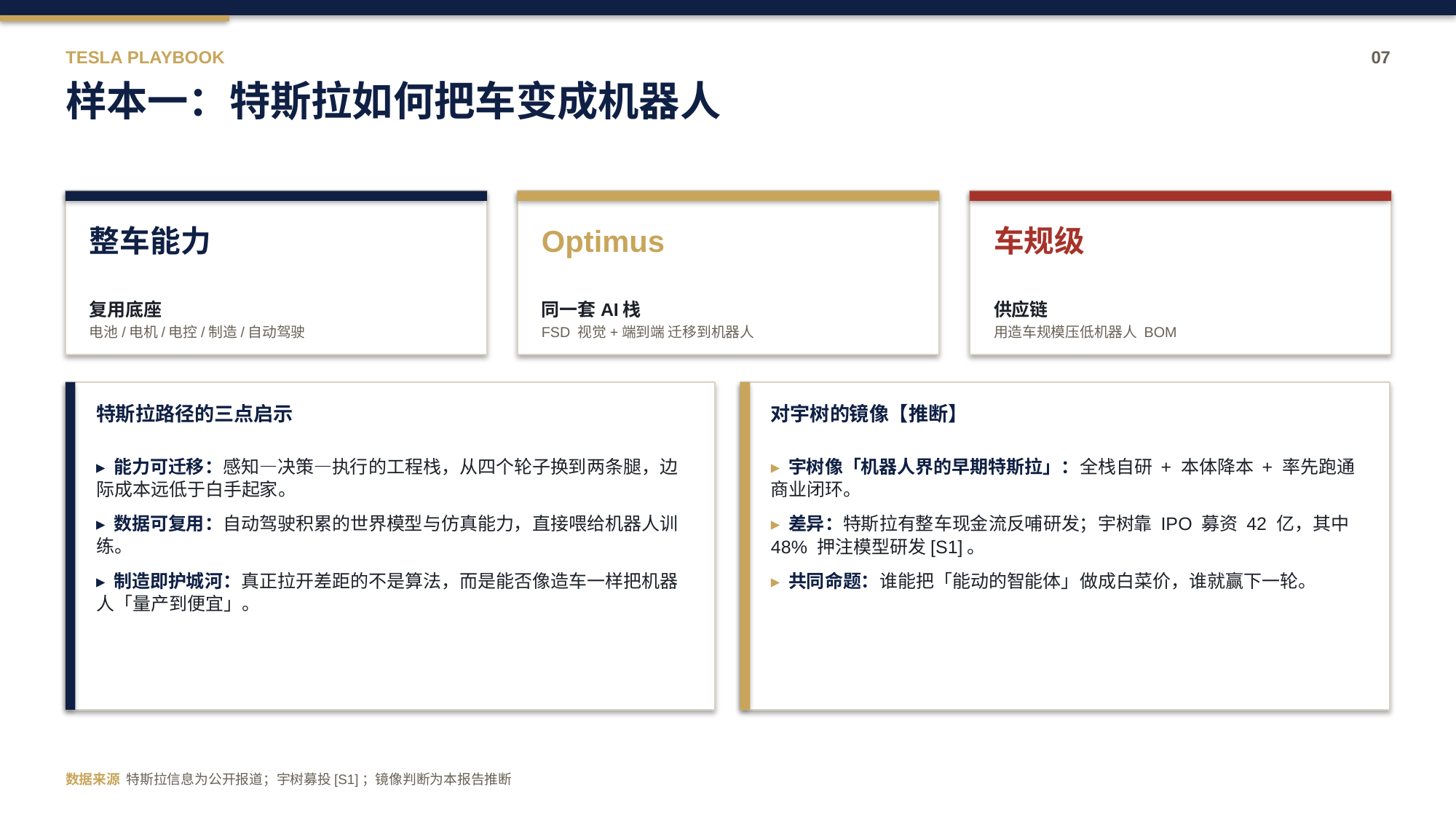

TESLA PLAYBOOK
07
样本一：特斯拉如何把车变成机器人

整车能力
Optimus
车规级
复用底座
电池/电机/电控/制造/自动驾驶
同一套AI栈
FSD 视觉+端到端 迁移到机器人
供应链
用造车规模压低机器人 BOM

特斯拉路径的三点启示
对宇树的镜像【推断】
▸ 能力可迁移：感知—决策—执行的工程栈，从四个轮子换到两条腿，边际成本远低于白手起家。
▸ 数据可复用：自动驾驶积累的世界模型与仿真能力，直接喂给机器人训练。
▸ 制造即护城河：真正拉开差距的不是算法，而是能否像造车一样把机器人「量产到便宜」。
▸ 宇树像「机器人界的早期特斯拉」：全栈自研 + 本体降本 + 率先跑通商业闭环。
▸ 差异：特斯拉有整车现金流反哺研发；宇树靠 IPO 募资 42 亿，其中 48% 押注模型研发[S1]。
▸ 共同命题：谁能把「能动的智能体」做成白菜价，谁就赢下一轮。
数据来源  特斯拉信息为公开报道；宇树募投[S1]；镜像判断为本报告推断